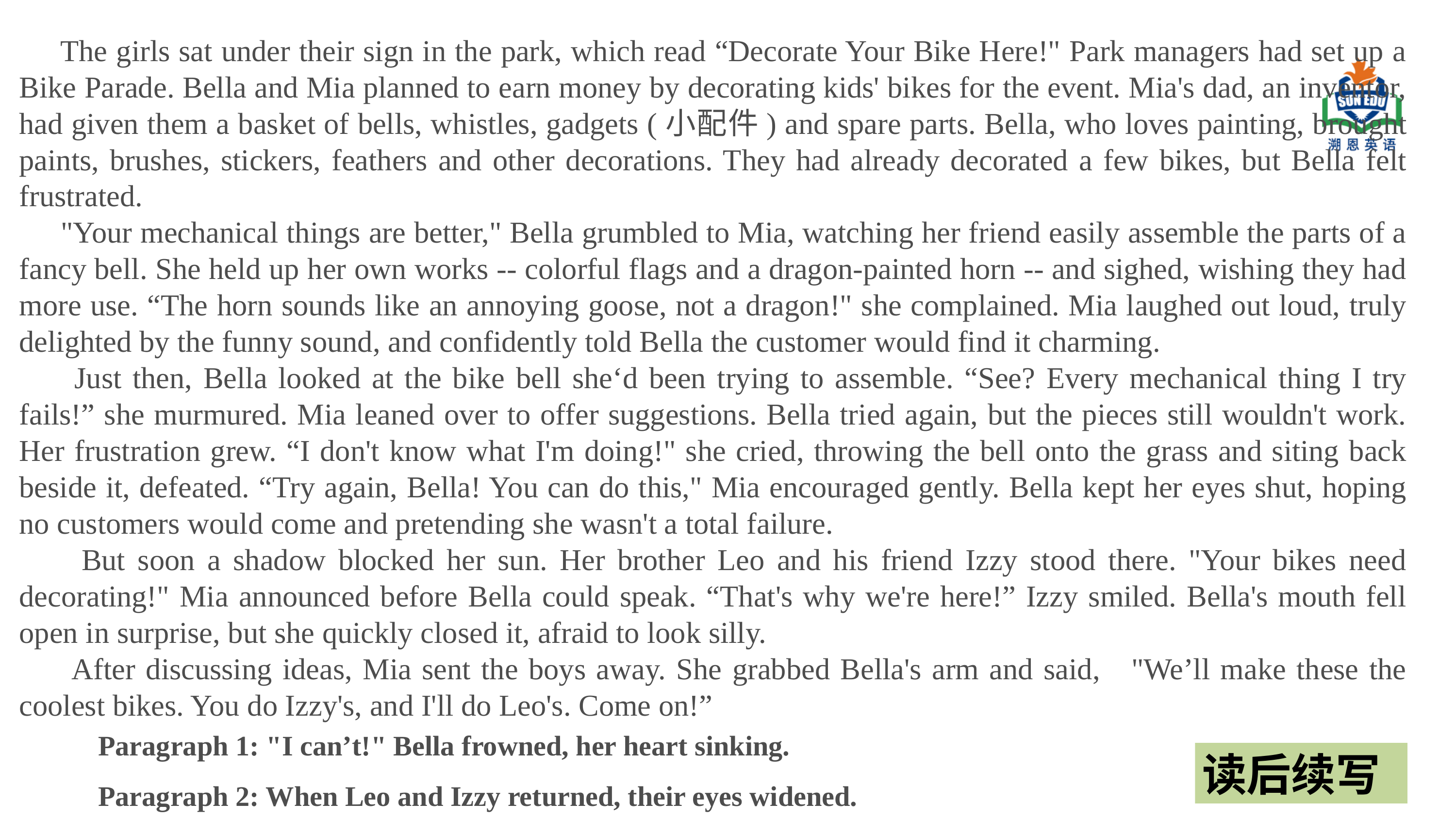

The girls sat under their sign in the park, which read “Decorate Your Bike Here!" Park managers had set up a Bike Parade. Bella and Mia planned to earn money by decorating kids' bikes for the event. Mia's dad, an inventor, had given them a basket of bells, whistles, gadgets (小配件) and spare parts. Bella, who loves painting, brought paints, brushes, stickers, feathers and other decorations. They had already decorated a few bikes, but Bella felt frustrated.
     "Your mechanical things are better," Bella grumbled to Mia, watching her friend easily assemble the parts of a fancy bell. She held up her own works -- colorful flags and a dragon-painted horn -- and sighed, wishing they had more use. “The horn sounds like an annoying goose, not a dragon!" she complained. Mia laughed out loud, truly delighted by the funny sound, and confidently told Bella the customer would find it charming.
     Just then, Bella looked at the bike bell she‘d been trying to assemble. “See? Every mechanical thing I try fails!” she murmured. Mia leaned over to offer suggestions. Bella tried again, but the pieces still wouldn't work. Her frustration grew. “I don't know what I'm doing!" she cried, throwing the bell onto the grass and siting back beside it, defeated. “Try again, Bella! You can do this," Mia encouraged gently. Bella kept her eyes shut, hoping no customers would come and pretending she wasn't a total failure.
     But soon a shadow blocked her sun. Her brother Leo and his friend Izzy stood there. "Your bikes need decorating!" Mia announced before Bella could speak. “That's why we're here!” Izzy smiled. Bella's mouth fell open in surprise, but she quickly closed it, afraid to look silly.
     After discussing ideas, Mia sent the boys away. She grabbed Bella's arm and said,   "We’ll make these the coolest bikes. You do Izzy's, and I'll do Leo's. Come on!”
Paragraph 1: "I can’t!" Bella frowned, her heart sinking.

Paragraph 2: When Leo and Izzy returned, their eyes widened.

读后续写